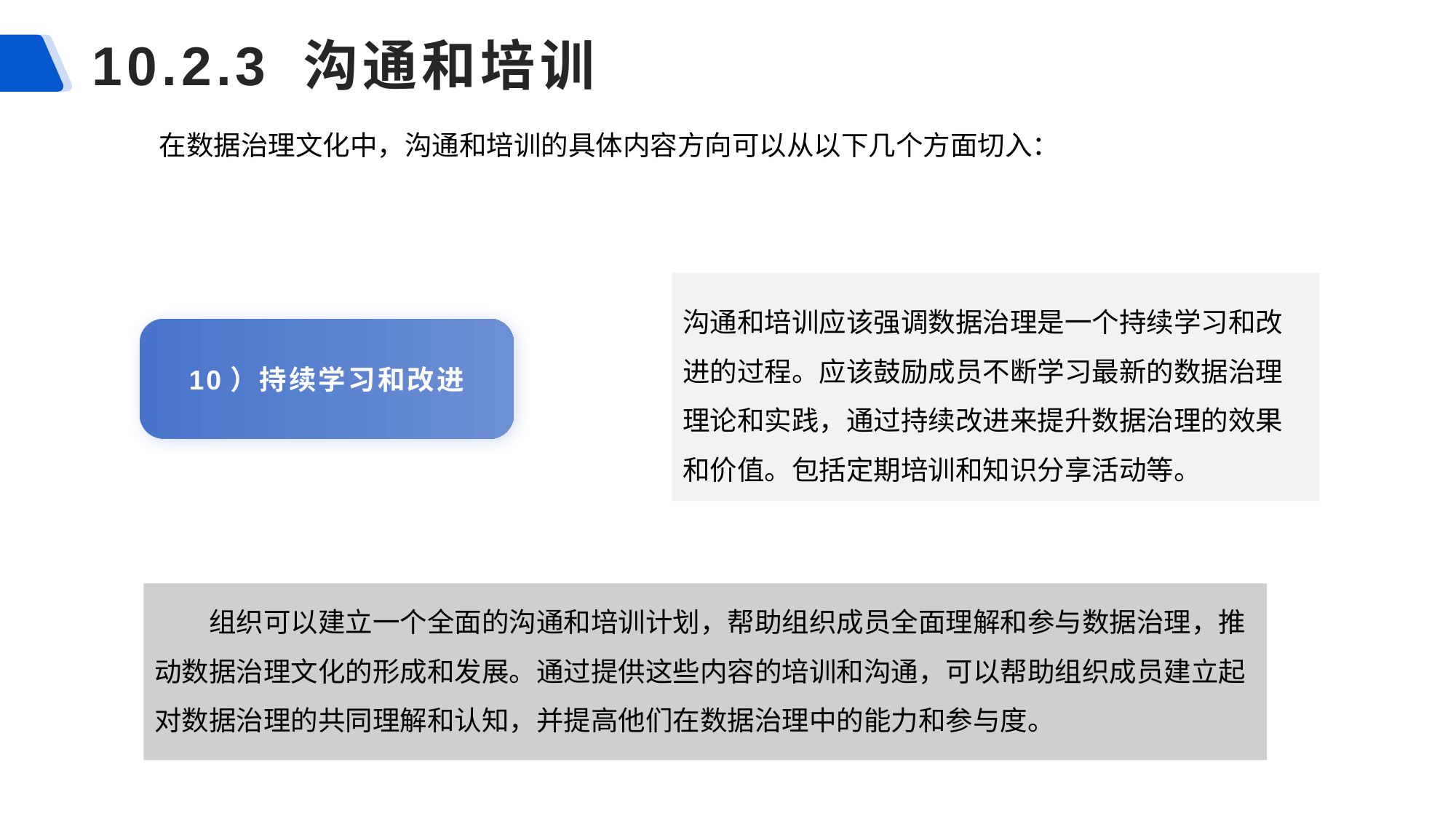

# 10.2.3 沟通和培训
在数据治理文化中，沟通和培训的具体内容方向可以从以下几个方面切入：
沟通和培训应该强调数据治理是一个持续学习和改进的过程。应该鼓励成员不断学习最新的数据治理理论和实践，通过持续改进来提升数据治理的效果和价值。包括定期培训和知识分享活动等。
10）持续学习和改进
组织可以建立一个全面的沟通和培训计划，帮助组织成员全面理解和参与数据治理，推动数据治理文化的形成和发展。通过提供这些内容的培训和沟通，可以帮助组织成员建立起对数据治理的共同理解和认知，并提高他们在数据治理中的能力和参与度。